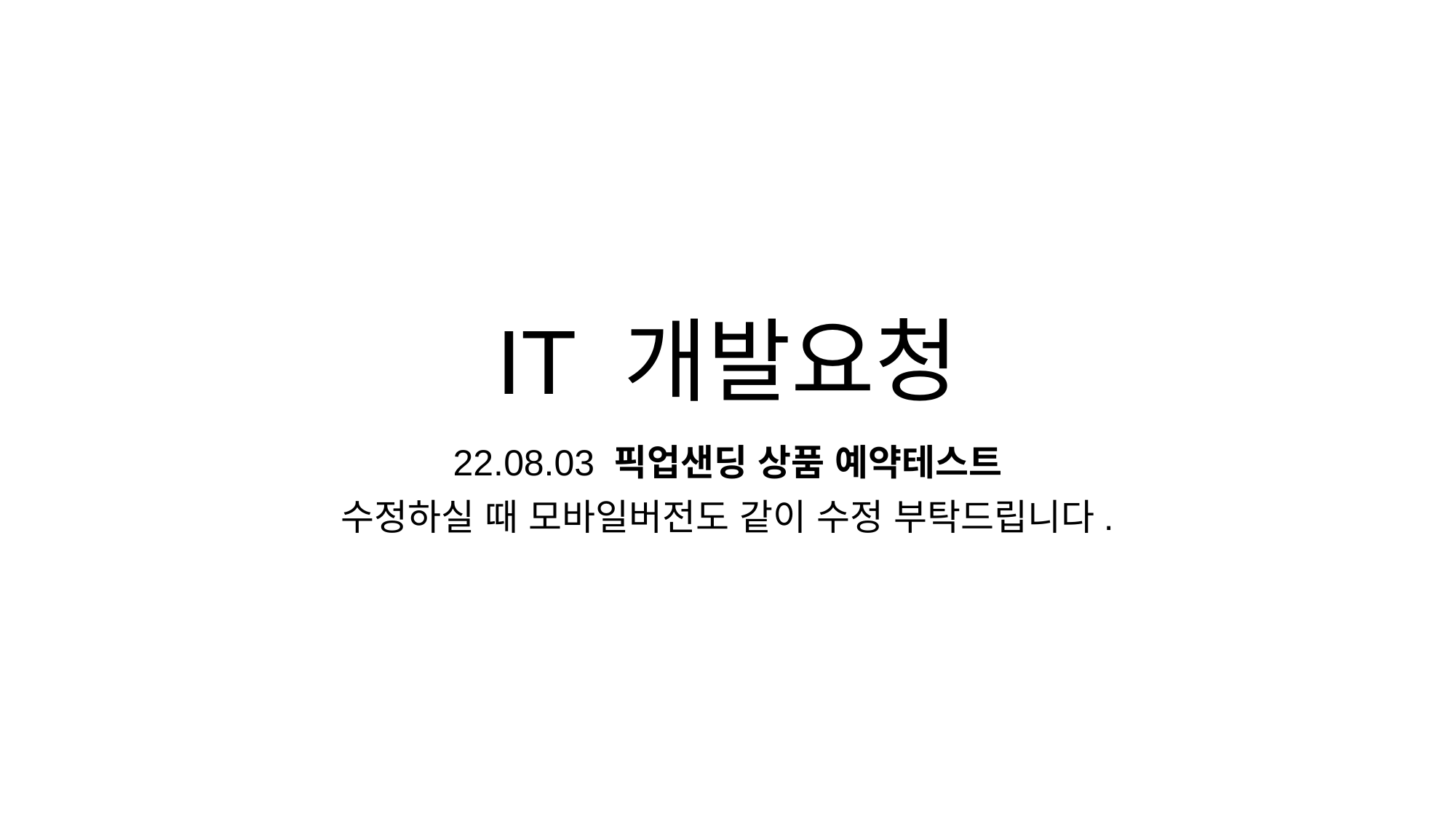

# IT 개발요청
22.08.03 픽업샌딩 상품 예약테스트
수정하실 때 모바일버전도 같이 수정 부탁드립니다.